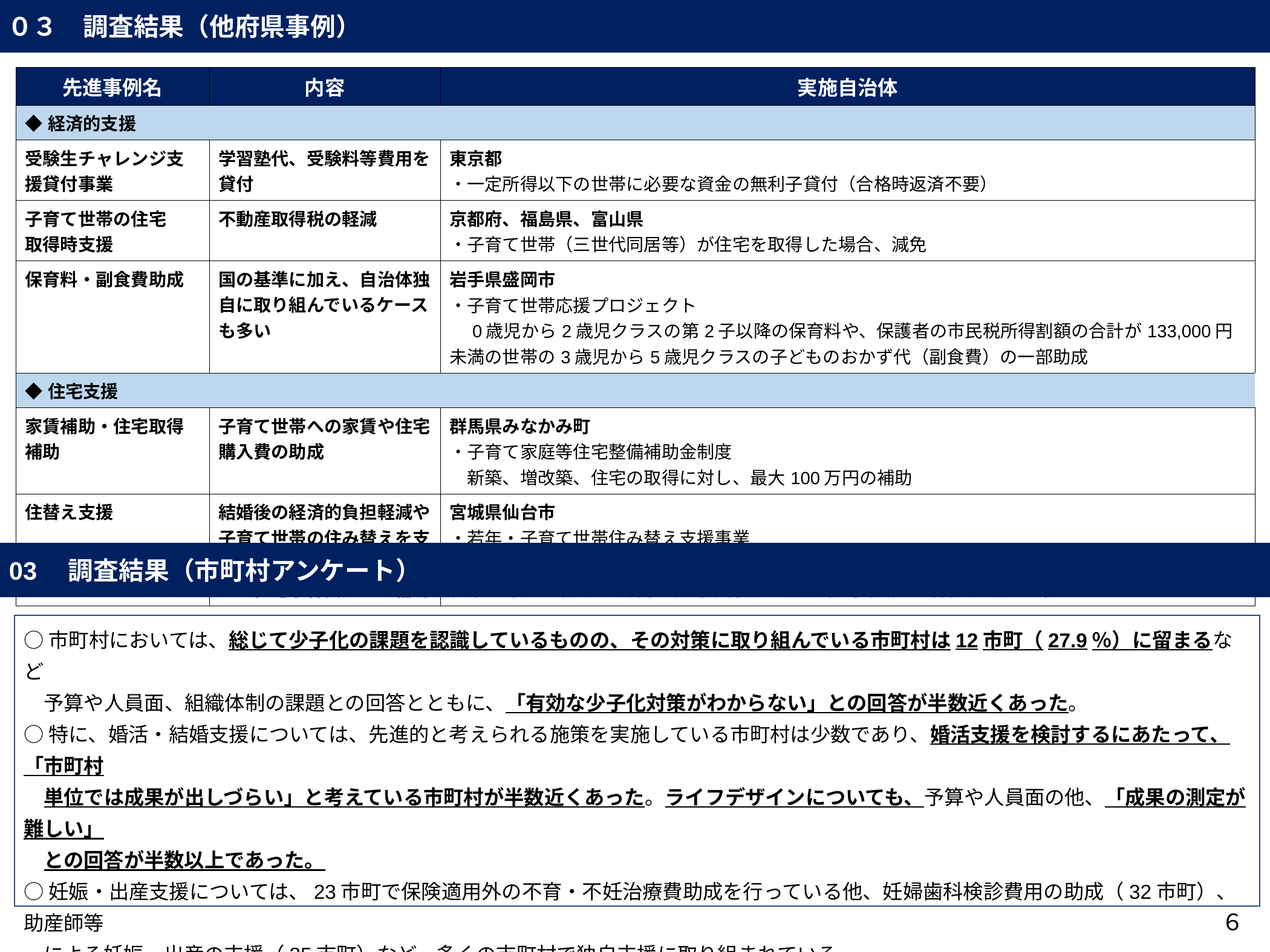

０３　調査結果（他府県事例）
| 先進事例名 | 内容 | 実施自治体 |
| --- | --- | --- |
| ◆経済的支援 |  |  |
| 受験生チャレンジ支援貸付事業 | 学習塾代、受験料等費用を 貸付 | 東京都 ・一定所得以下の世帯に必要な資金の無利子貸付（合格時返済不要） |
| 子育て世帯の住宅 取得時支援 | 不動産取得税の軽減 | 京都府、福島県、富山県 ・子育て世帯（三世代同居等）が住宅を取得した場合、減免 |
| 保育料・副食費助成 | 国の基準に加え、自治体独自に取り組んでいるケースも多い | 岩手県盛岡市 ・子育て世帯応援プロジェクト 　0歳児から2歳児クラスの第2子以降の保育料や、保護者の市民税所得割額の合計が133,000円未満の世帯の3歳児から5歳児クラスの子どものおかず代（副食費）の一部助成 |
| ◆住宅支援 |  |  |
| 家賃補助・住宅取得補助 | 子育て世帯への家賃や住宅購入費の助成 | 群馬県みなかみ町 ・子育て家庭等住宅整備補助金制度 　新築、増改築、住宅の取得に対し、最大100万円の補助 |
| 住替え支援 | 結婚後の経済的負担軽減や子育て世帯の住み替えを支援し、若者の定住を図るため、住宅取得費などを補助 | 宮城県仙台市 ・若年・子育て世帯住み替え支援事業 　若年層の定着を図ることを目的として、仙台市内に一戸建ての住宅を取得した若年世帯又は子育て世帯に対し、最⼤25万円の住宅取得費の助成（多子世帯の場合は加算あり） |
03　調査結果（市町村アンケート）
○市町村においては、総じて少子化の課題を認識しているものの、その対策に取り組んでいる市町村は12市町（27.9％）に留まるなど
　予算や人員面、組織体制の課題との回答とともに、「有効な少子化対策がわからない」との回答が半数近くあった。
○特に、婚活・結婚支援については、先進的と考えられる施策を実施している市町村は少数であり、婚活支援を検討するにあたって、「市町村
　単位では成果が出しづらい」と考えている市町村が半数近くあった。ライフデザインについても、予算や人員面の他、「成果の測定が難しい」
　との回答が半数以上であった。
○妊娠・出産支援については、23市町で保険適用外の不育・不妊治療費助成を行っている他、妊婦歯科検診費用の助成（32市町）、助産師等
　による妊娠・出産の支援（35市町）など、多くの市町村で独自支援に取り組まれている。
○保育・子育て支援施策については、全ての市町村で多岐にわたる事業が実施されている。
○一方、働き方改革や共育て（共育）を促進するための企業や従業員等への支援や居住支援については、市町村の半数程度に留まる。

６